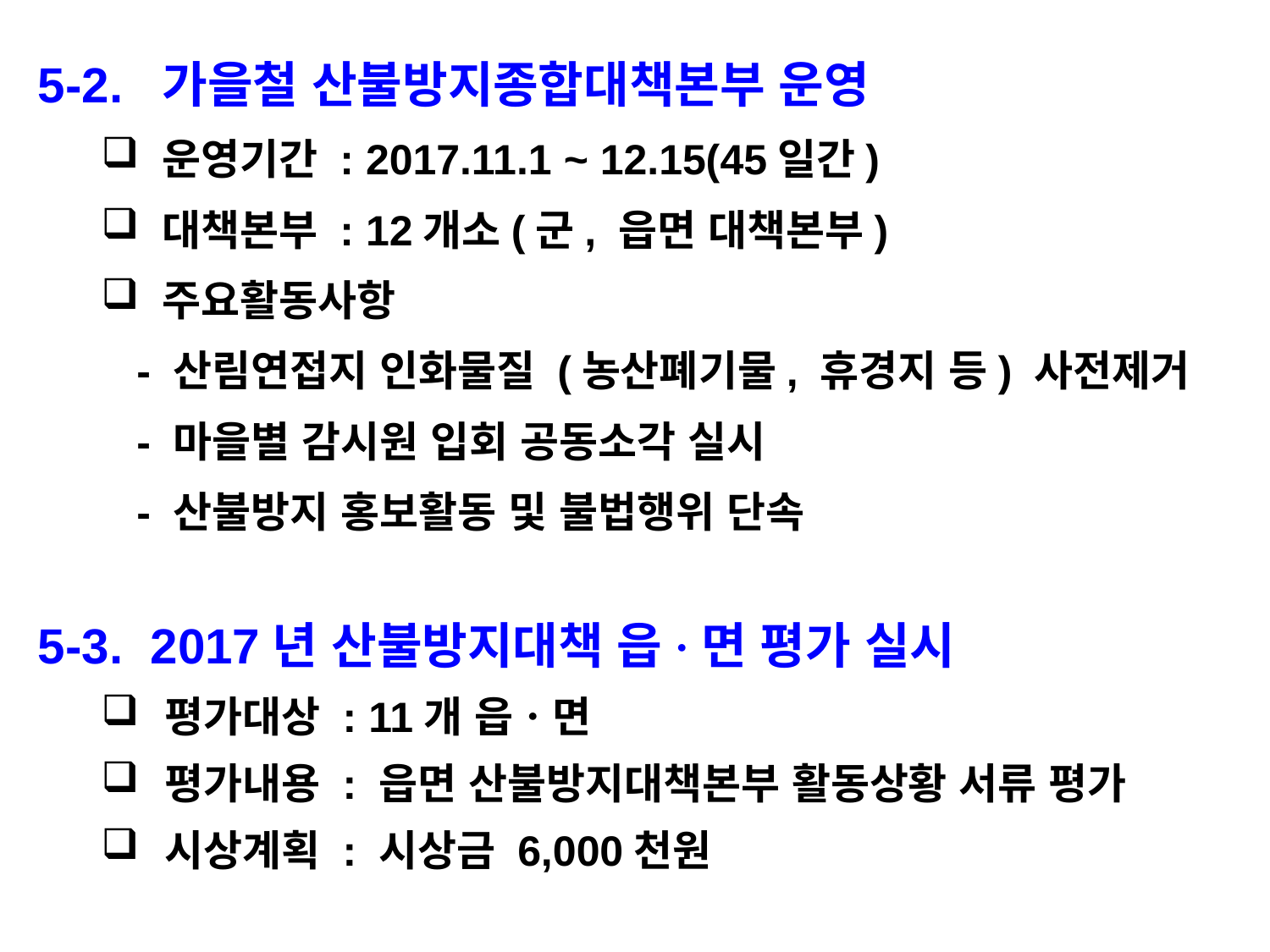

5-2.  가을철 산불방지종합대책본부 운영
운영기간 : 2017.11.1 ~ 12.15(45일간)
대책본부 : 12개소(군, 읍면 대책본부)
주요활동사항
   - 산림연접지 인화물질 (농산폐기물, 휴경지 등) 사전제거
   - 마을별 감시원 입회 공동소각 실시
   - 산불방지 홍보활동 및 불법행위 단속

5-3.  2017년 산불방지대책 읍ㆍ면 평가 실시
평가대상 : 11개 읍ㆍ면
평가내용 : 읍면 산불방지대책본부 활동상황 서류 평가
시상계획 : 시상금 6,000천원